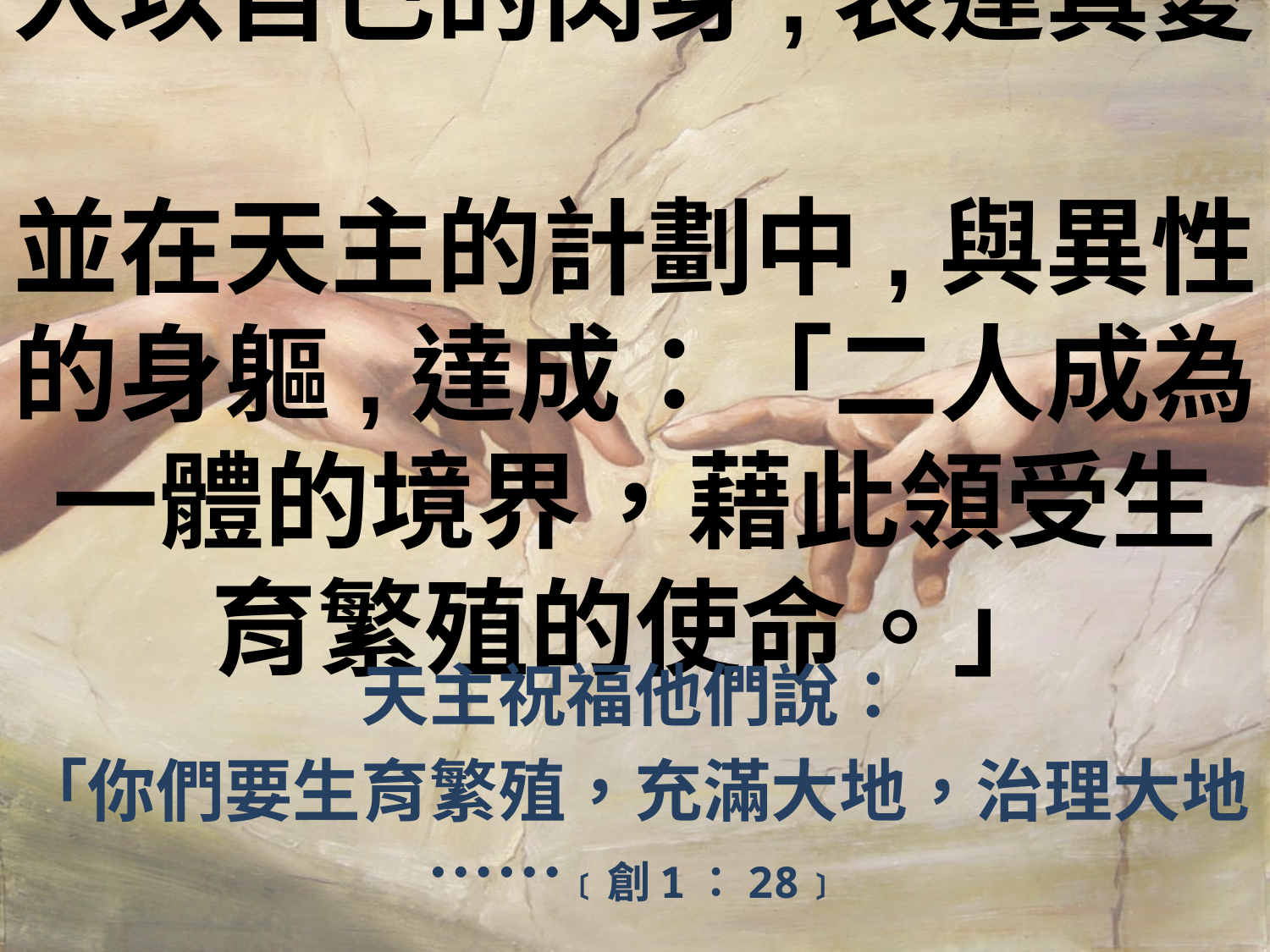

# 人以自己的肉身,表達真愛, 並在天主的計劃中,與異性的身軀,達成：「二人成為一體的境界，藉此領受生育繁殖的使命。」
天主祝福他們說：
「你們要生育繁殖，充滿大地，治理大地，……﹝創1：28﹞